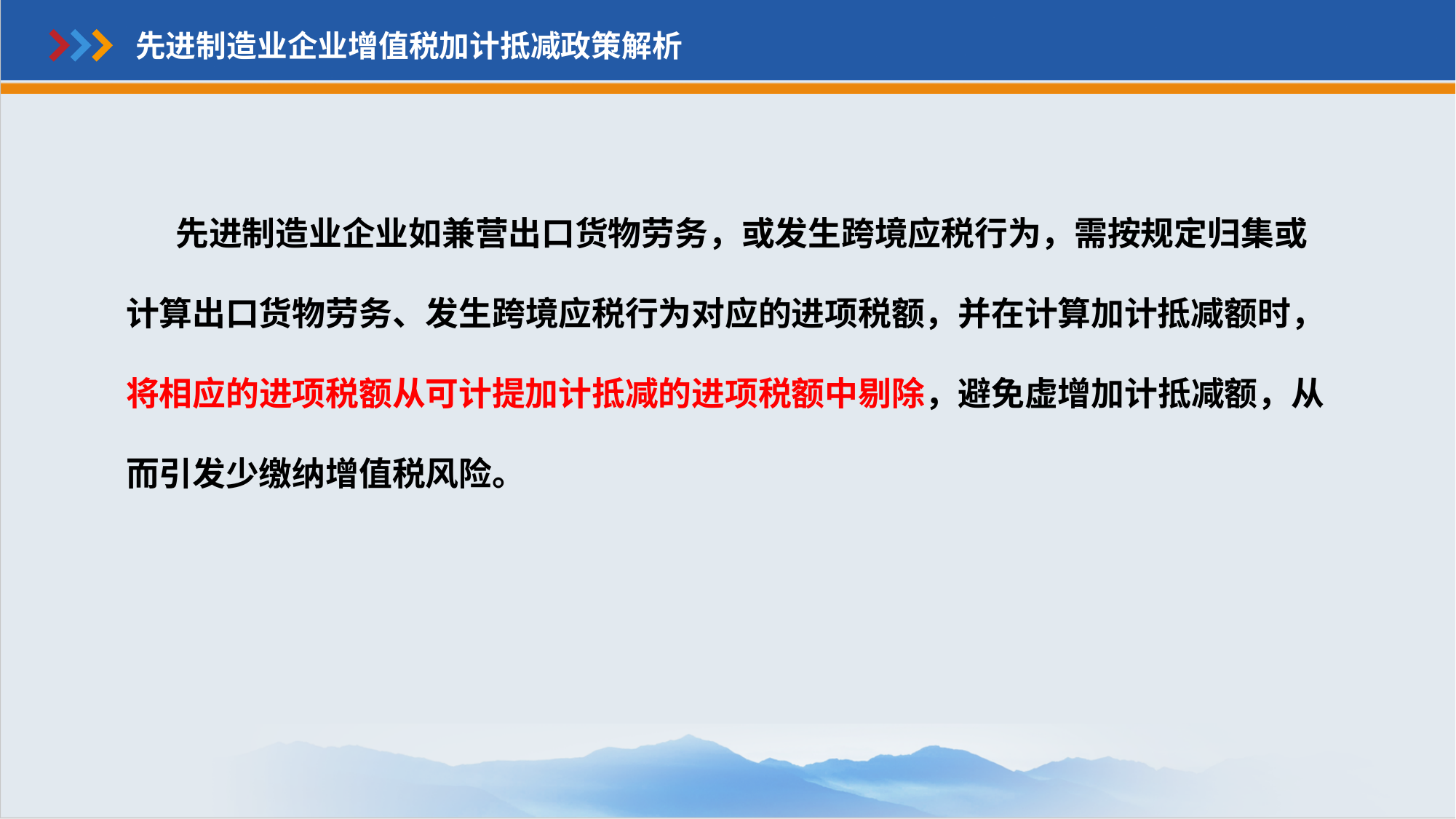

先进制造业企业增值税加计抵减政策解析

       先进制造业企业如兼营出口货物劳务，或发生跨境应税行为，需按规定归集或计算出口货物劳务、发生跨境应税行为对应的进项税额，并在计算加计抵减额时，将相应的进项税额从可计提加计抵减的进项税额中剔除，避免虚增加计抵减额，从而引发少缴纳增值税风险。